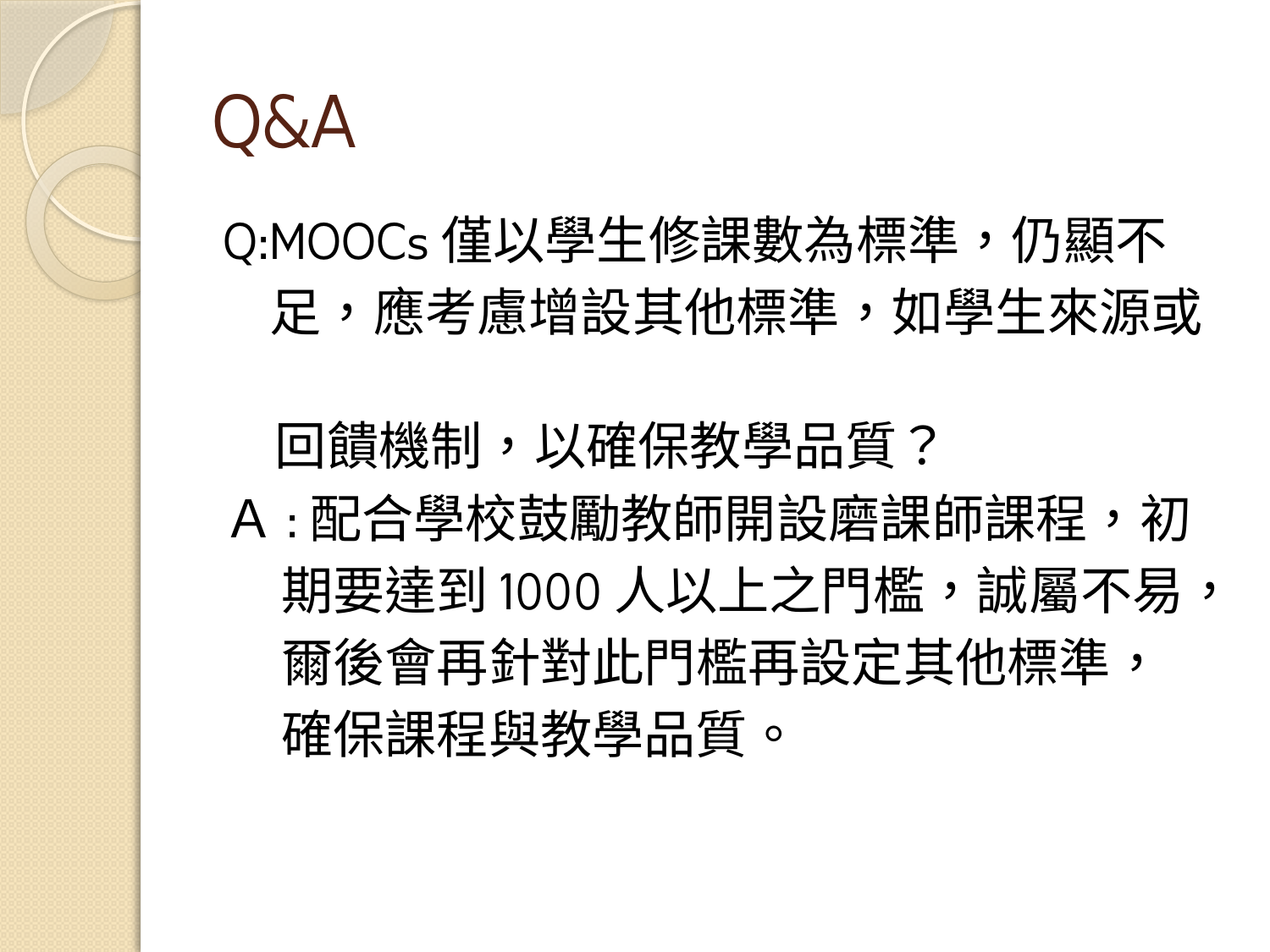

# Q&A
Q:MOOCs僅以學生修課數為標準，仍顯不
   足，應考慮增設其他標準，如學生來源或
　回饋機制，以確保教學品質？
Ａ:配合學校鼓勵教師開設磨課師課程，初
    期要達到1000人以上之門檻，誠屬不易，
    爾後會再針對此門檻再設定其他標準，
    確保課程與教學品質。